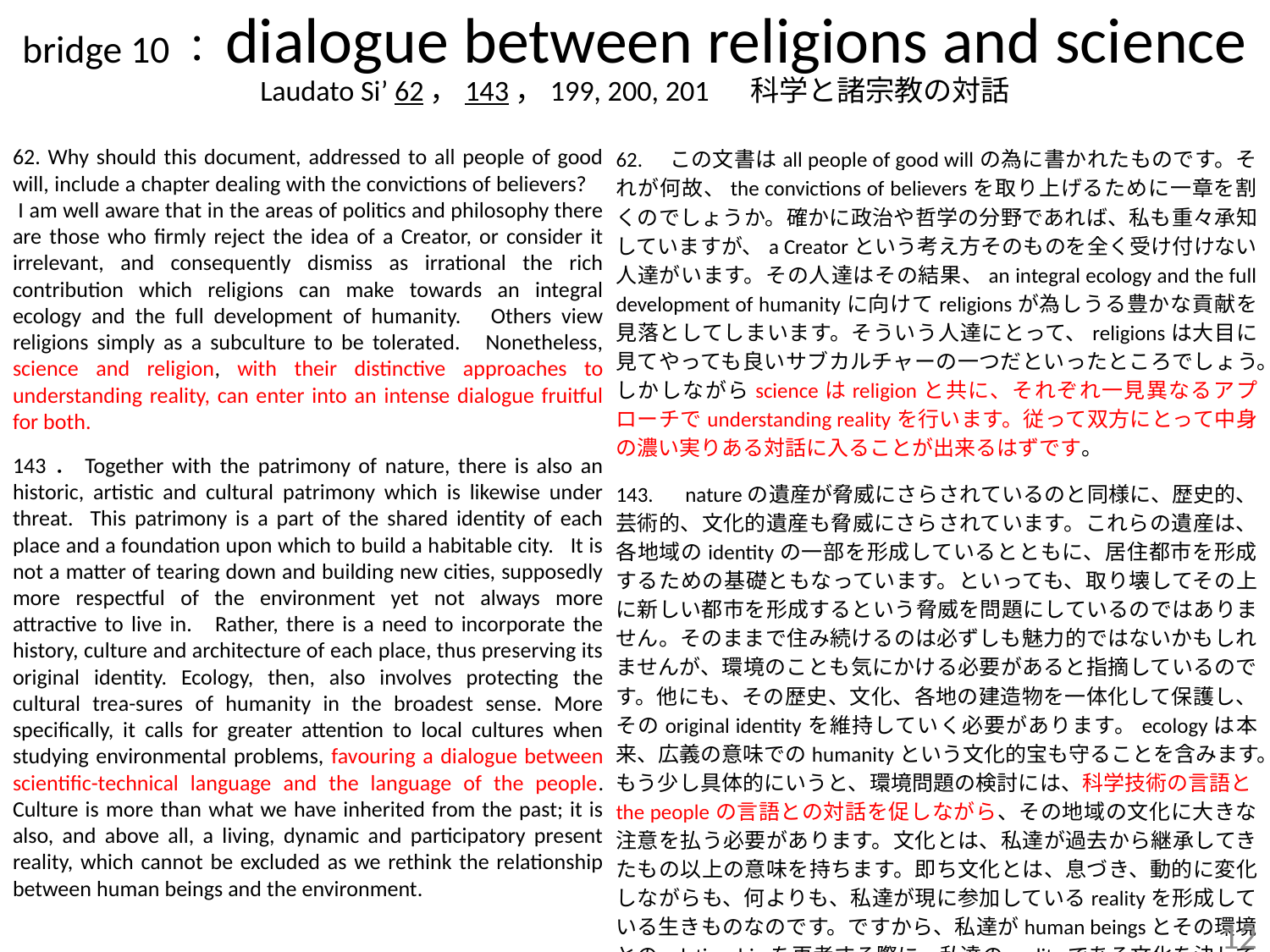

# bridge 10：dialogue between religions and science Laudato Si’ 62，143，199, 200, 201 　科学と諸宗教の対話
62. Why should this document, addressed to all people of good will, include a chapter dealing with the convictions of believers?     I am well aware that in the areas of politics and philosophy there are those who firmly reject the idea of a Creator, or consider it irrelevant, and consequently dismiss as irrational the rich contribution which religions can make towards an integral ecology and the full development of humanity.   Others view religions simply as a subculture to be tolerated.   Nonetheless, science and religion, with their distinctive approaches to understanding reality, can enter into an intense dialogue fruitful for both.
143．Together with the patrimony of nature, there is also an historic, artistic and cultural patrimony which is likewise under threat.  This patrimony is a part of the shared identity of each place and a foundation upon which to build a habitable city.   It is not a matter of tearing down and building new cities, supposedly more respectful of the environment yet not always more attractive to live in.   Rather, there is a need to incorporate the history, culture and architecture of each place, thus preserving its original identity. Ecology, then, also involves protecting the cultural trea-sures of humanity in the broadest sense. More specifically, it calls for greater attention to local cultures when studying environmental problems, favouring a dialogue between scientific-technical language and the language of the people. Culture is more than what we have inherited from the past; it is also, and above all, a living, dynamic and participatory present reality, which cannot be excluded as we rethink the relationship between human beings and the environment.
62.　この文書はall people of good willの為に書かれたものです。それが何故、the convictions of believersを取り上げるために一章を割くのでしょうか。確かに政治や哲学の分野であれば、私も重々承知していますが、a Creatorという考え方そのものを全く受け付けない人達がいます。その人達はその結果、an integral ecology and the full development of humanityに向けてreligionsが為しうる豊かな貢献を見落としてしまいます。そういう人達にとって、religionsは大目に見てやっても良いサブカルチャーの一つだといったところでしょう。しかしながらscienceはreligionと共に、それぞれ一見異なるアプローチでunderstanding realityを行います。従って双方にとって中身の濃い実りある対話に入ることが出来るはずです。
143.　natureの遺産が脅威にさらされているのと同様に、歴史的、芸術的、文化的遺産も脅威にさらされています。これらの遺産は、各地域のidentityの一部を形成しているとともに、居住都市を形成するための基礎ともなっています。といっても、取り壊してその上に新しい都市を形成するという脅威を問題にしているのではありません。そのままで住み続けるのは必ずしも魅力的ではないかもしれませんが、環境のことも気にかける必要があると指摘しているのです。他にも、その歴史、文化、各地の建造物を一体化して保護し、そのoriginal identityを維持していく必要があります。ecologyは本来、広義の意味でのhumanityという文化的宝も守ることを含みます。もう少し具体的にいうと、環境問題の検討には、科学技術の言語とthe peopleの言語との対話を促しながら、その地域の文化に大きな注意を払う必要があります。文化とは、私達が過去から継承してきたもの以上の意味を持ちます。即ち文化とは、息づき、動的に変化しながらも、何よりも、私達が現に参加しているrealityを形成している生きものなのです。ですから、私達がhuman beingsとその環境とのrelationshipを再考する際に、私達のrealityである文化を決して排除してはならないのです。
12